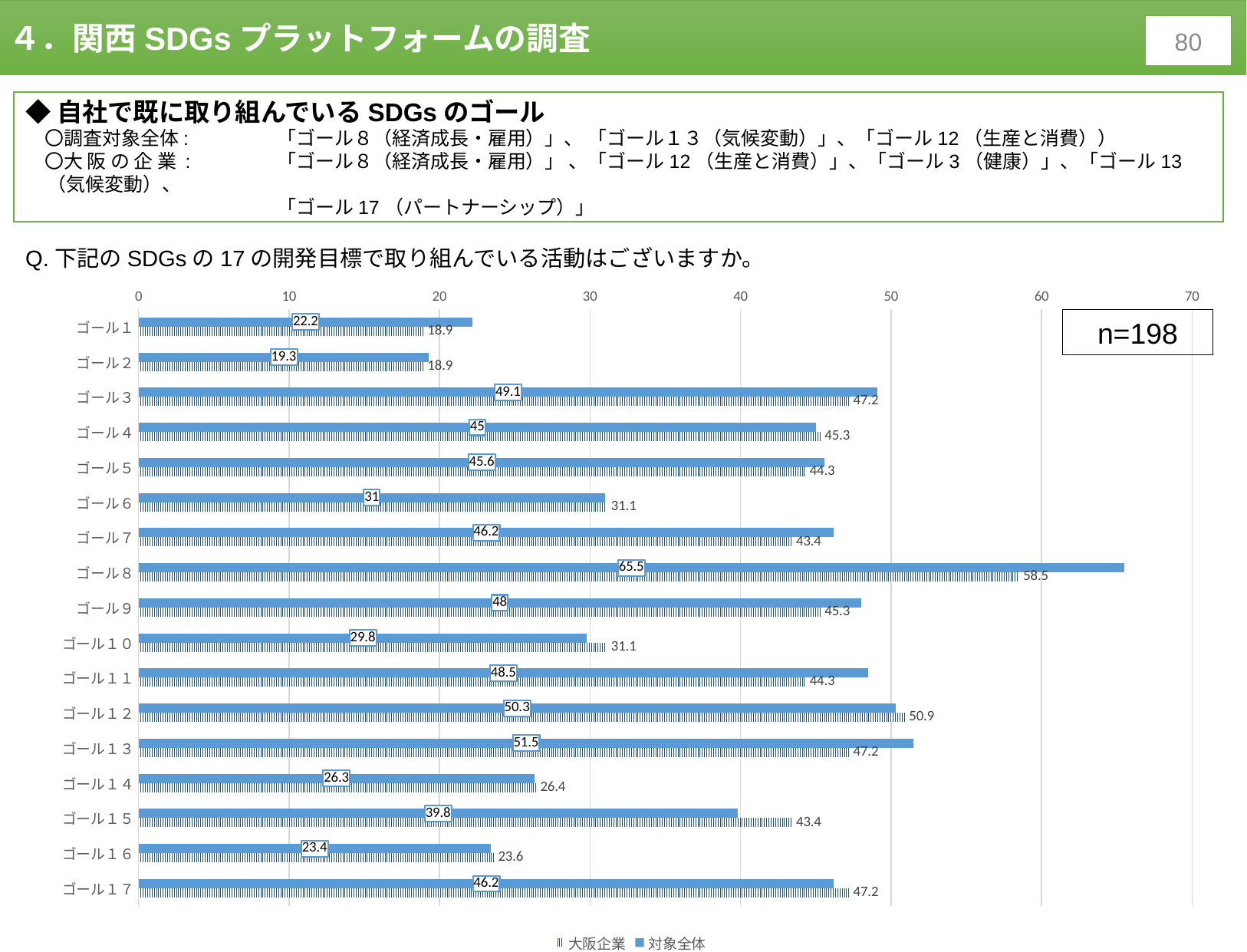

４．関西SDGsプラットフォームの調査
80
◆自社で既に取り組んでいるSDGsのゴール
　〇調査対象全体:	「ゴール８（経済成長・雇用）」、 「ゴール１３（気候変動）」、「ゴール12（生産と消費））
　〇大 阪 の 企 業 :	「ゴール８（経済成長・雇用）」 、「ゴール12（生産と消費）」、「ゴール3（健康）」、「ゴール13（気候変動）、
　　　　　　　　　　　　　	「ゴール17（パートナーシップ）」
Q.下記のSDGsの17の開発目標で取り組んでいる活動はございますか。

### Chart

| Category | 対象全体 | 大阪企業 |
|---|---|---|
| ゴール１ | 22.2 | 18.9 |
| ゴール２ | 19.3 | 18.9 |
| ゴール３ | 49.1 | 47.2 |
| ゴール４ | 45.0 | 45.3 |
| ゴール５ | 45.6 | 44.3 |
| ゴール６ | 31.0 | 31.1 |
| ゴール７ | 46.2 | 43.4 |
| ゴール８ | 65.5 | 58.5 |
| ゴール９ | 48.0 | 45.3 |
| ゴール１０ | 29.8 | 31.1 |
| ゴール１１ | 48.5 | 44.3 |
| ゴール１２ | 50.3 | 50.9 |
| ゴール１３ | 51.5 | 47.2 |
| ゴール１４ | 26.3 | 26.4 |
| ゴール１５ | 39.8 | 43.4 |
| ゴール１６ | 23.4 | 23.6 |
| ゴール１７ | 46.2 | 47.2 |
n=198